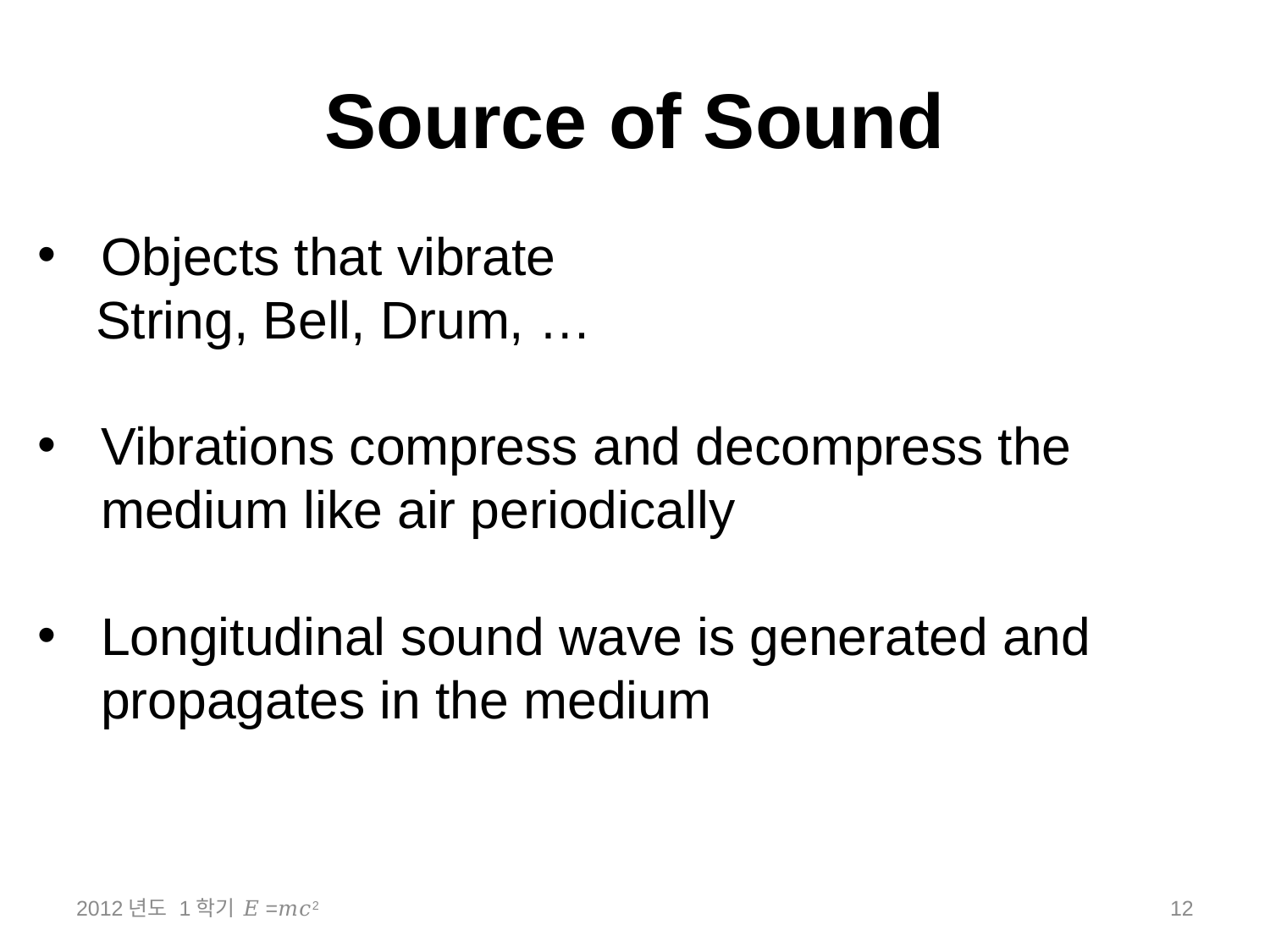

# Source of Sound
Objects that vibrate
    String, Bell, Drum, …

Vibrations compress and decompress the medium like air periodically

Longitudinal sound wave is generated and propagates in the medium

2012년도 1학기 𝐸=𝑚𝑐2
12